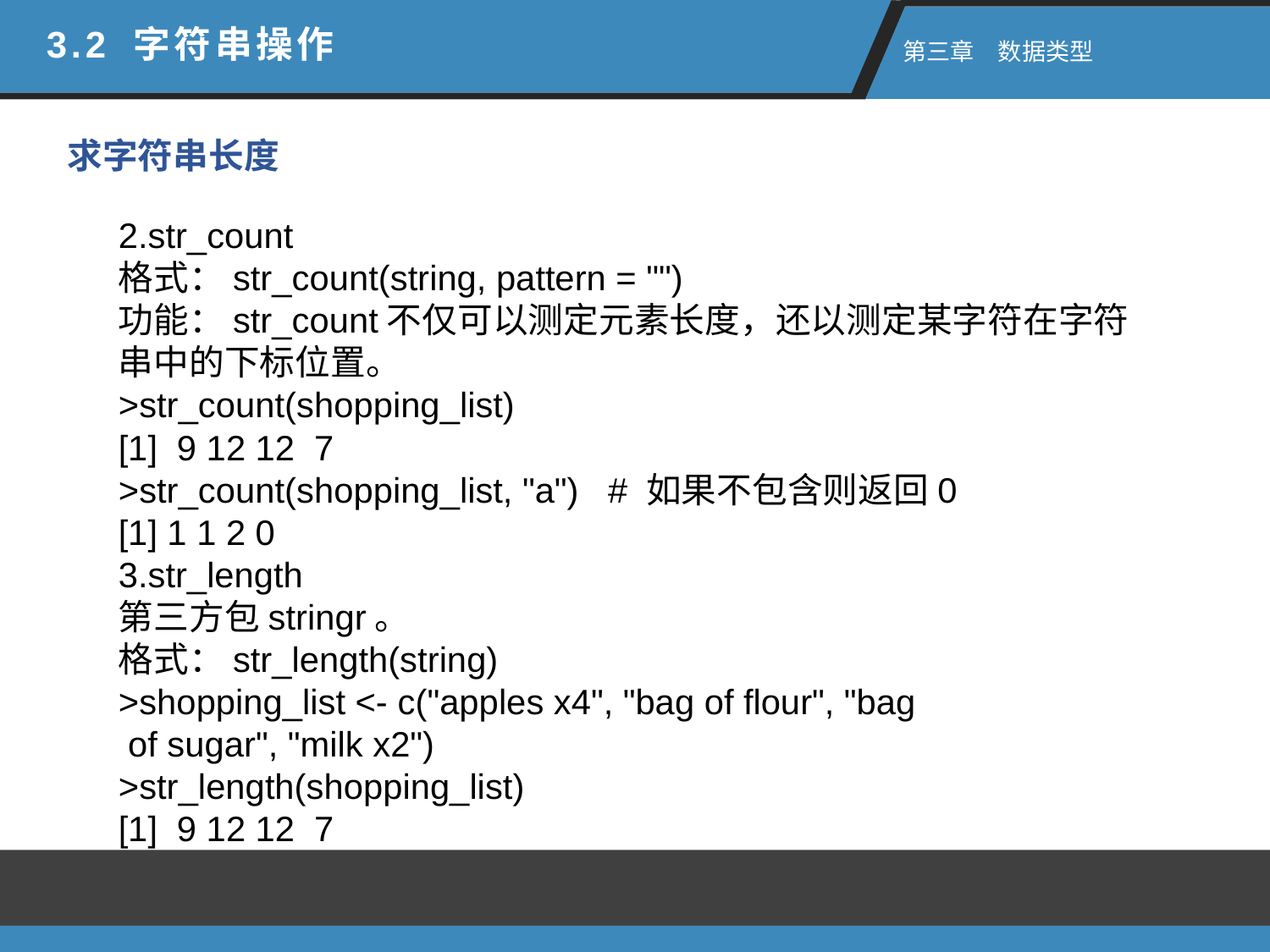

3.2 字符串操作
  第三章　数据类型
求字符串长度
2.str_count
格式：str_count(string, pattern = "")
功能：str_count不仅可以测定元素长度，还以测定某字符在字符串中的下标位置。
>str_count(shopping_list)
[1]  9 12 12  7
>str_count(shopping_list, "a")   # 如果不包含则返回0
[1] 1 1 2 0
3.str_length
第三方包stringr。
格式：str_length(string)
>shopping_list <- c("apples x4", "bag of flour", "bag
 of sugar", "milk x2")
>str_length(shopping_list)
[1]  9 12 12  7